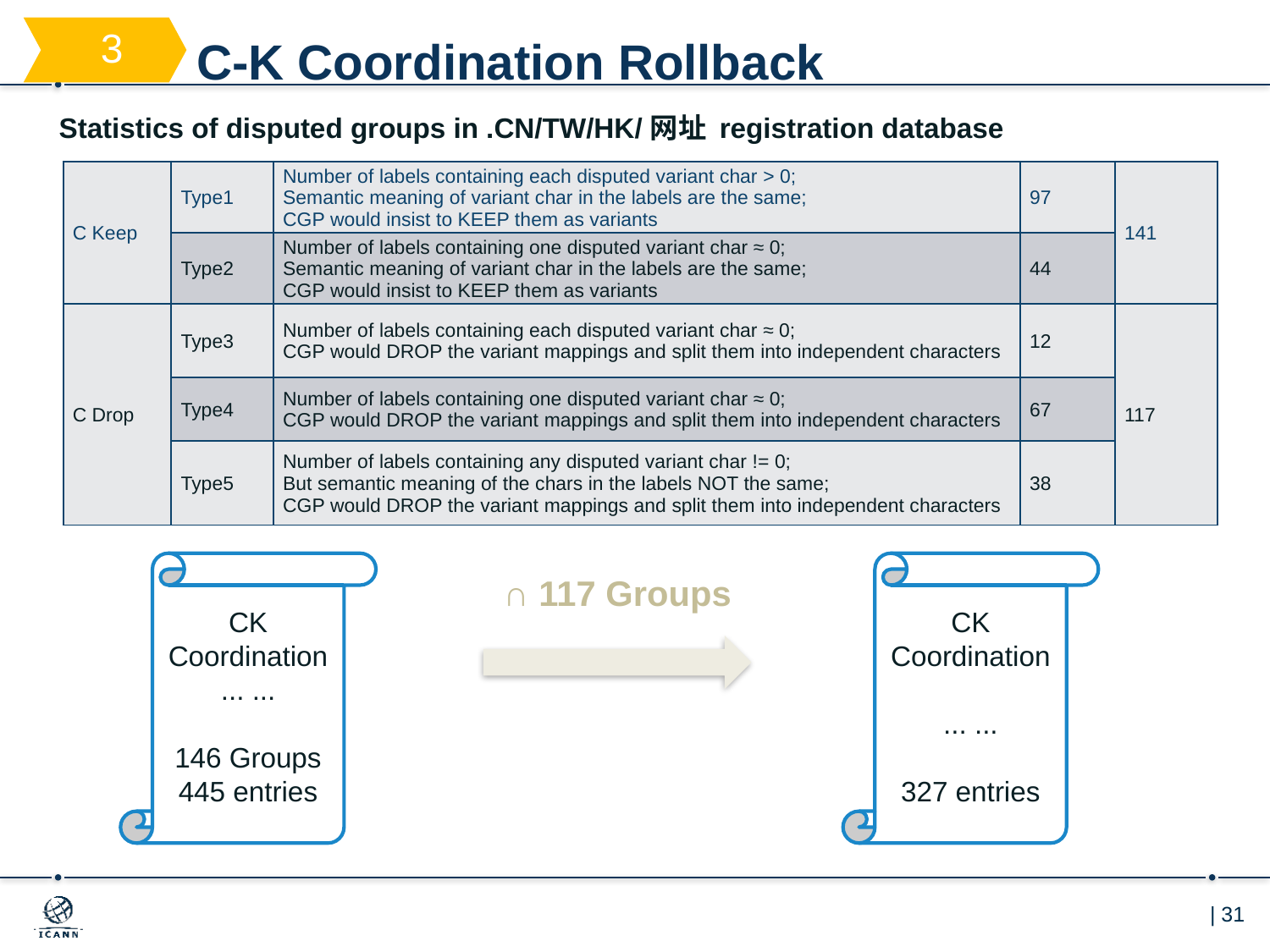

3
CGP  C-K Coordination Rollback
Statistics of disputed groups in .CN/TW/HK/网址 registration database
| C Keep | Type1 | Number of labels containing each disputed variant char > 0; Semantic meaning of variant char in the labels are the same; CGP would insist to KEEP them as variants | 97 | 141 |
| --- | --- | --- | --- | --- |
|  | Type2 | Number of labels containing one disputed variant char ≈ 0; Semantic meaning of variant char in the labels are the same; CGP would insist to KEEP them as variants | 44 |  |
| C Drop | Type3 | Number of labels containing each disputed variant char ≈ 0; CGP would DROP the variant mappings and split them into independent characters | 12 | 117 |
|  | Type4 | Number of labels containing one disputed variant char ≈ 0; CGP would DROP the variant mappings and split them into independent characters | 67 |  |
|  | Type5 | Number of labels containing any disputed variant char != 0; But semantic meaning of the chars in the labels NOT the same; CGP would DROP the variant mappings and split them into independent characters | 38 |  |
CK Coordination
... ...

146 Groups
445 entries
CK Coordination

... ...

327 entries
∩ 117 Groups